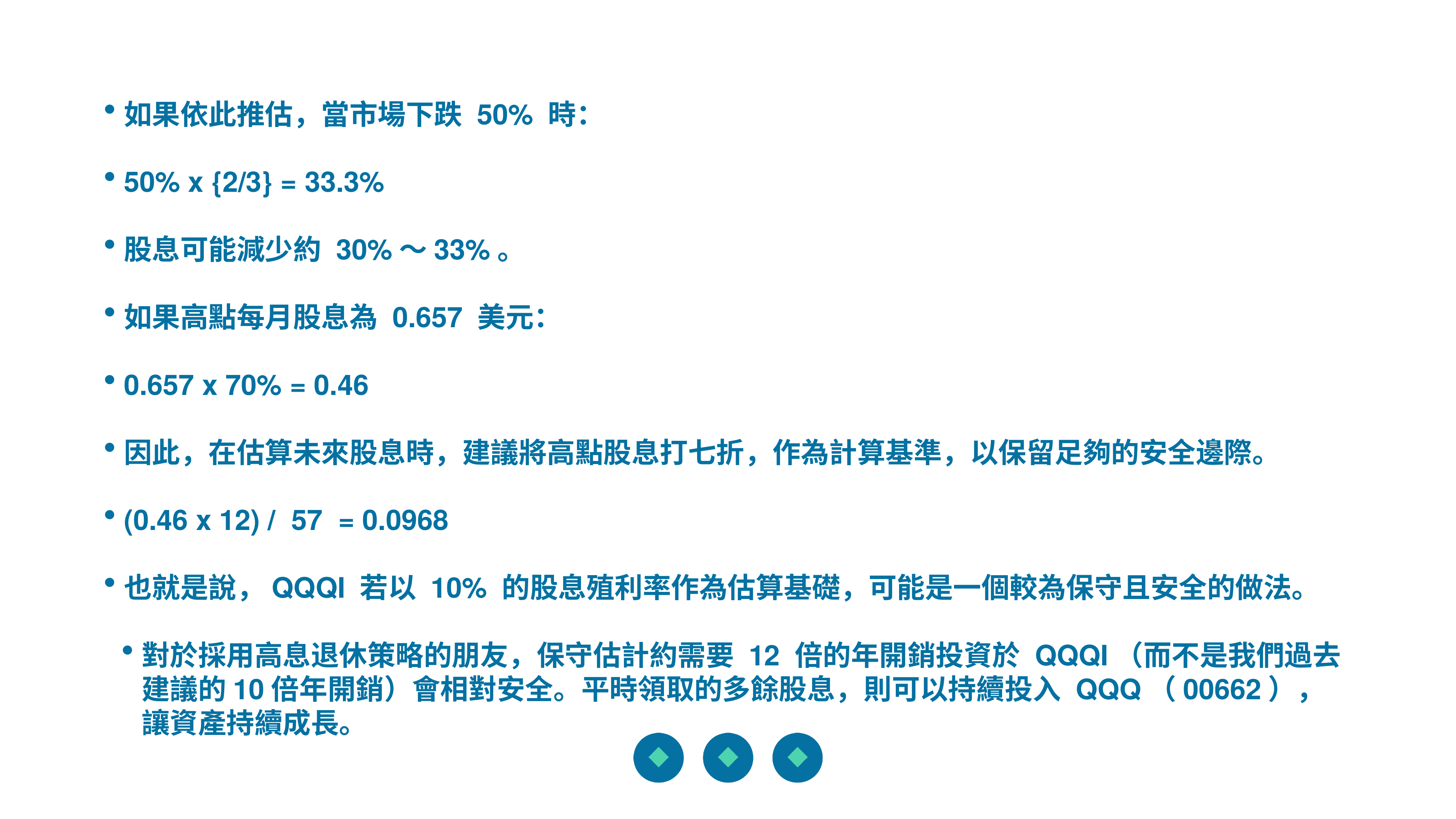

如果依此推估，當市場下跌 50% 時：

50% x {2/3} = 33.3%

股息可能減少約 30%～33%。

如果高點每月股息為 0.657 美元：

0.657 x 70% = 0.46

因此，在估算未來股息時，建議將高點股息打七折，作為計算基準，以保留足夠的安全邊際。

(0.46 x 12) /  57  = 0.0968

也就是說，QQQI 若以 10% 的股息殖利率作為估算基礎，可能是一個較為保守且安全的做法。

對於採用高息退休策略的朋友，保守估計約需要 12 倍的年開銷投資於 QQQI（而不是我們過去建議的10倍年開銷）會相對安全。平時領取的多餘股息，則可以持續投入 QQQ（00662），讓資產持續成長。